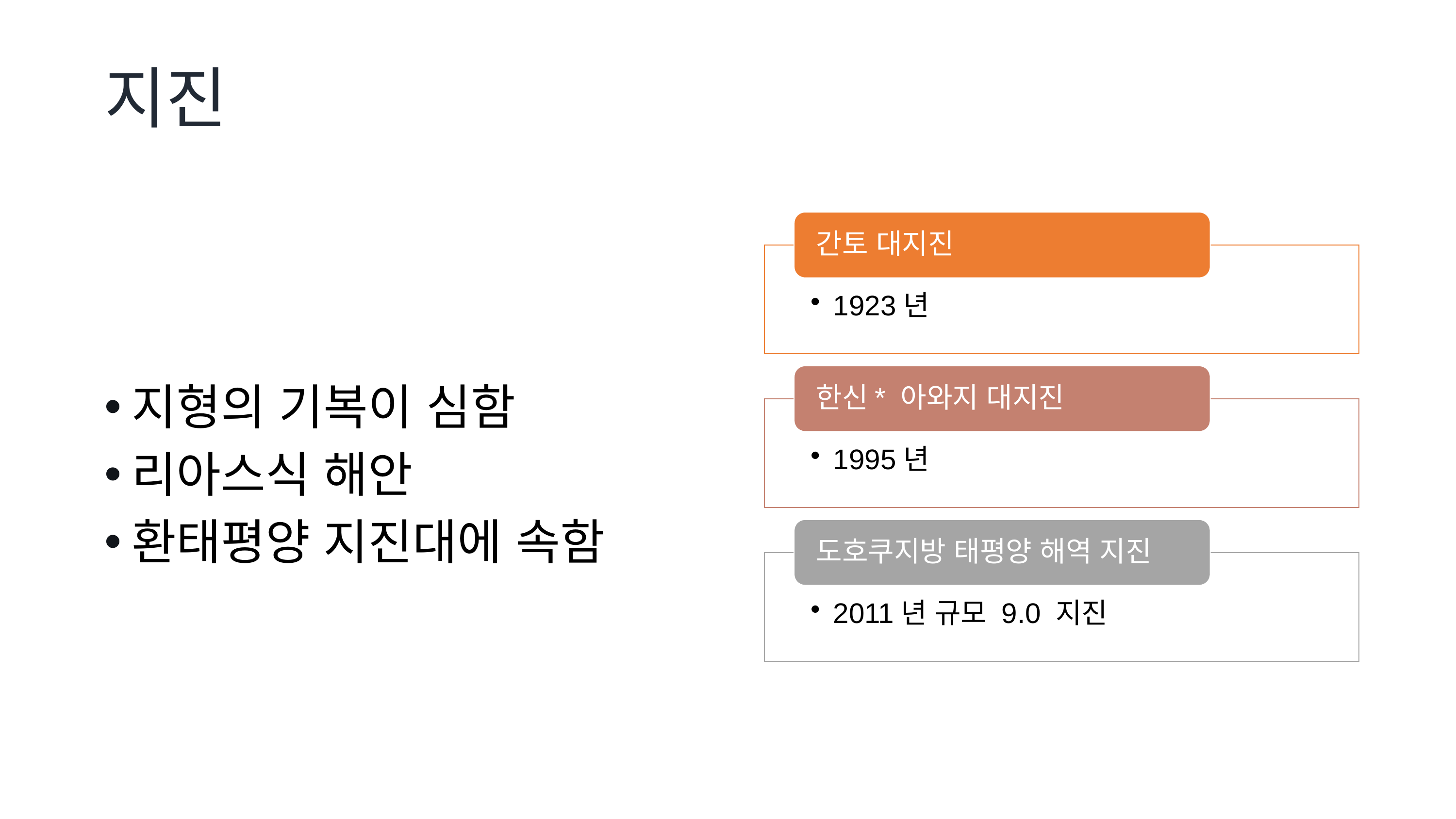

# 지진

지형의 기복이 심함
리아스식 해안
환태평양 지진대에 속함

1923년
간토 대지진
1995년
한신* 아와지 대지진
2011년 규모 9.0 지진
도호쿠지방 태평양 해역 지진